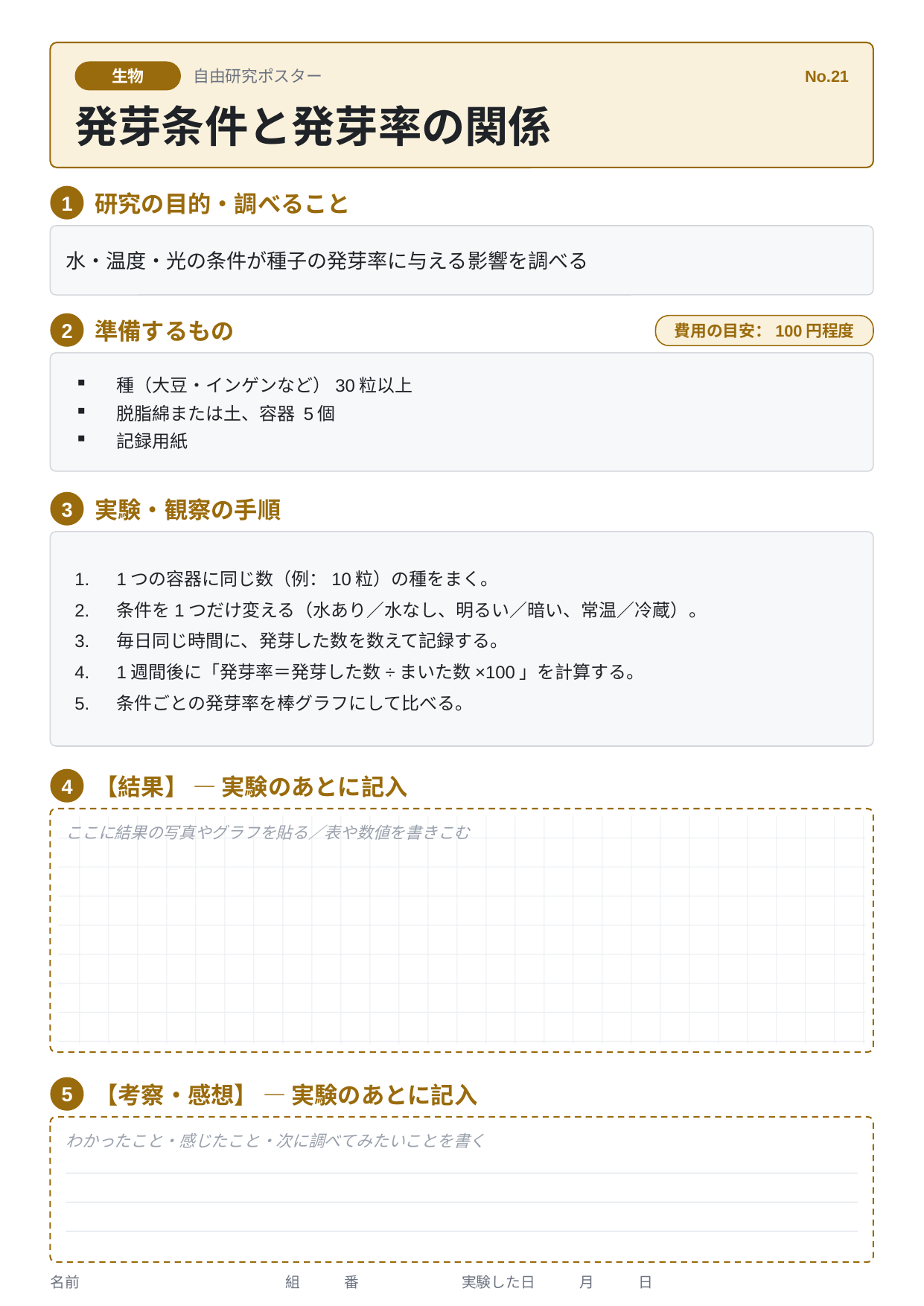

生物
自由研究ポスター
No.21
発芽条件と発芽率の関係
研究の目的・調べること

1

水・温度・光の条件が種子の発芽率に与える影響を調べる
準備するもの

2

費用の目安：100円程度

種（大豆・インゲンなど）30粒以上
脱脂綿または土、容器 5個
記録用紙
実験・観察の手順

3

1つの容器に同じ数（例：10粒）の種をまく。
条件を1つだけ変える（水あり／水なし、明るい／暗い、常温／冷蔵）。
毎日同じ時間に、発芽した数を数えて記録する。
1週間後に「発芽率＝発芽した数÷まいた数×100」を計算する。
条件ごとの発芽率を棒グラフにして比べる。
【結果】 — 実験のあとに記入

4

ここに結果の写真やグラフを貼る／表や数値を書きこむ

【考察・感想】 — 実験のあとに記入

5

わかったこと・感じたこと・次に調べてみたいことを書く

名前　　　　　　　　　　　　　　組　　　番　　　　　　　実験した日　　　月　　　日